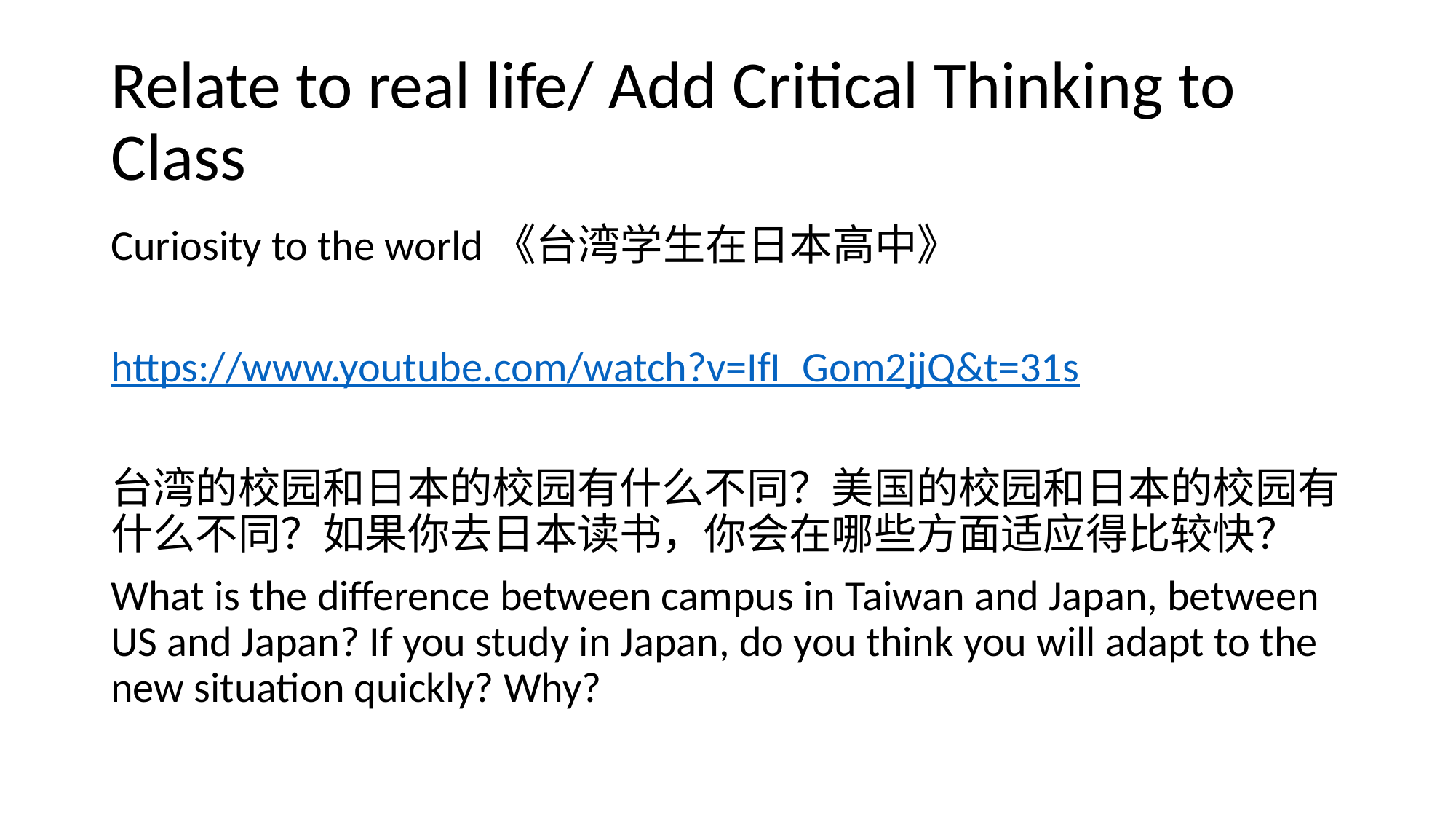

# Relate to real life/ Add Critical Thinking to Class
Curiosity to the world《台湾学生在日本高中》

https://www.youtube.com/watch?v=IfI_Gom2jjQ&t=31s

台湾的校园和日本的校园有什么不同？美国的校园和日本的校园有什么不同？如果你去日本读书，你会在哪些方面适应得比较快？
What is the difference between campus in Taiwan and Japan, between US and Japan? If you study in Japan, do you think you will adapt to the new situation quickly? Why?